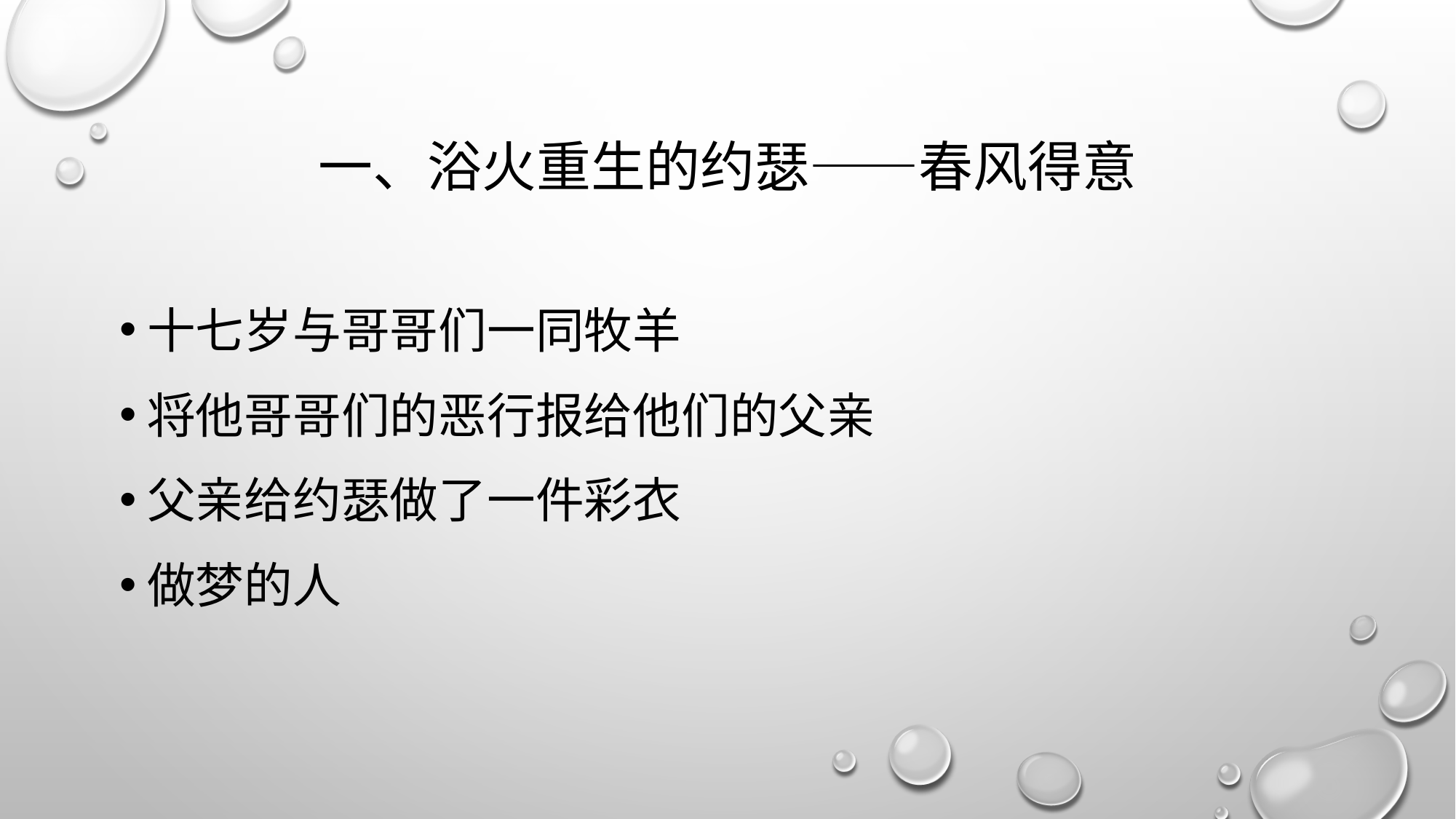

# 一、浴火重生的约瑟——春风得意
十七岁与哥哥们一同牧羊
将他哥哥们的恶行报给他们的父亲
父亲给约瑟做了一件彩衣
做梦的人